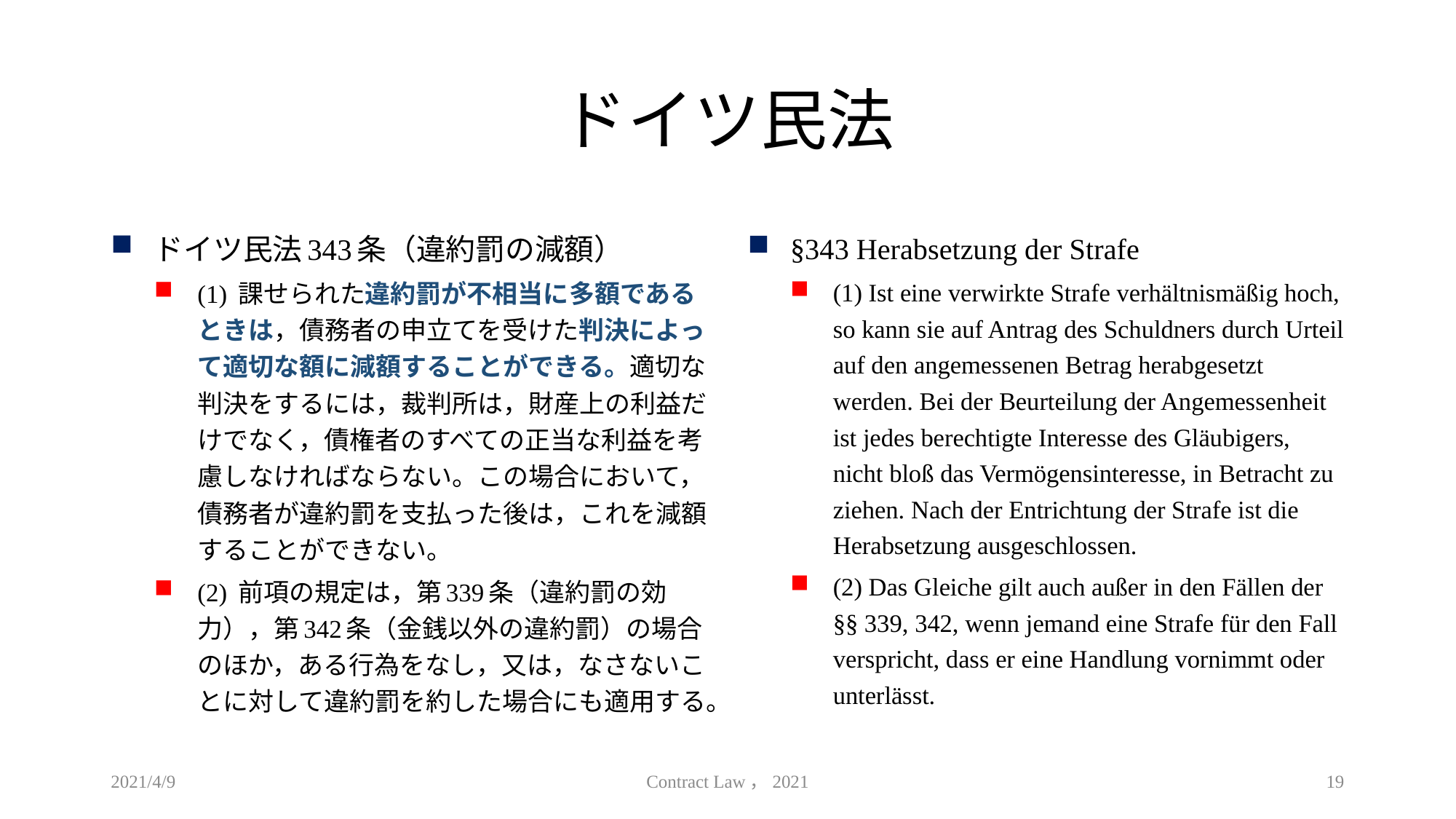

# ドイツ民法
ドイツ民法343条（違約罰の減額）
(1) 課せられた違約罰が不相当に多額であるときは，債務者の申立てを受けた判決によって適切な額に減額することができる。適切な判決をするには，裁判所は，財産上の利益だけでなく，債権者のすべての正当な利益を考慮しなければならない。この場合において，債務者が違約罰を支払った後は，これを減額することができない。
(2) 前項の規定は，第339条（違約罰の効力），第342条（金銭以外の違約罰）の場合のほか，ある行為をなし，又は，なさないことに対して違約罰を約した場合にも適用する。
§343 Herabsetzung der Strafe
(1) Ist eine verwirkte Strafe verhältnismäßig hoch, so kann sie auf Antrag des Schuldners durch Urteil auf den angemessenen Betrag herabgesetzt werden. Bei der Beurteilung der Angemessenheit ist jedes berechtigte Interesse des Gläubigers, nicht bloß das Vermögensinteresse, in Betracht zu ziehen. Nach der Entrichtung der Strafe ist die Herabsetzung ausgeschlossen.
(2) Das Gleiche gilt auch außer in den Fällen der §§ 339, 342, wenn jemand eine Strafe für den Fall verspricht, dass er eine Handlung vornimmt oder unterlässt.
2021/4/9
Contract Law，2021
19